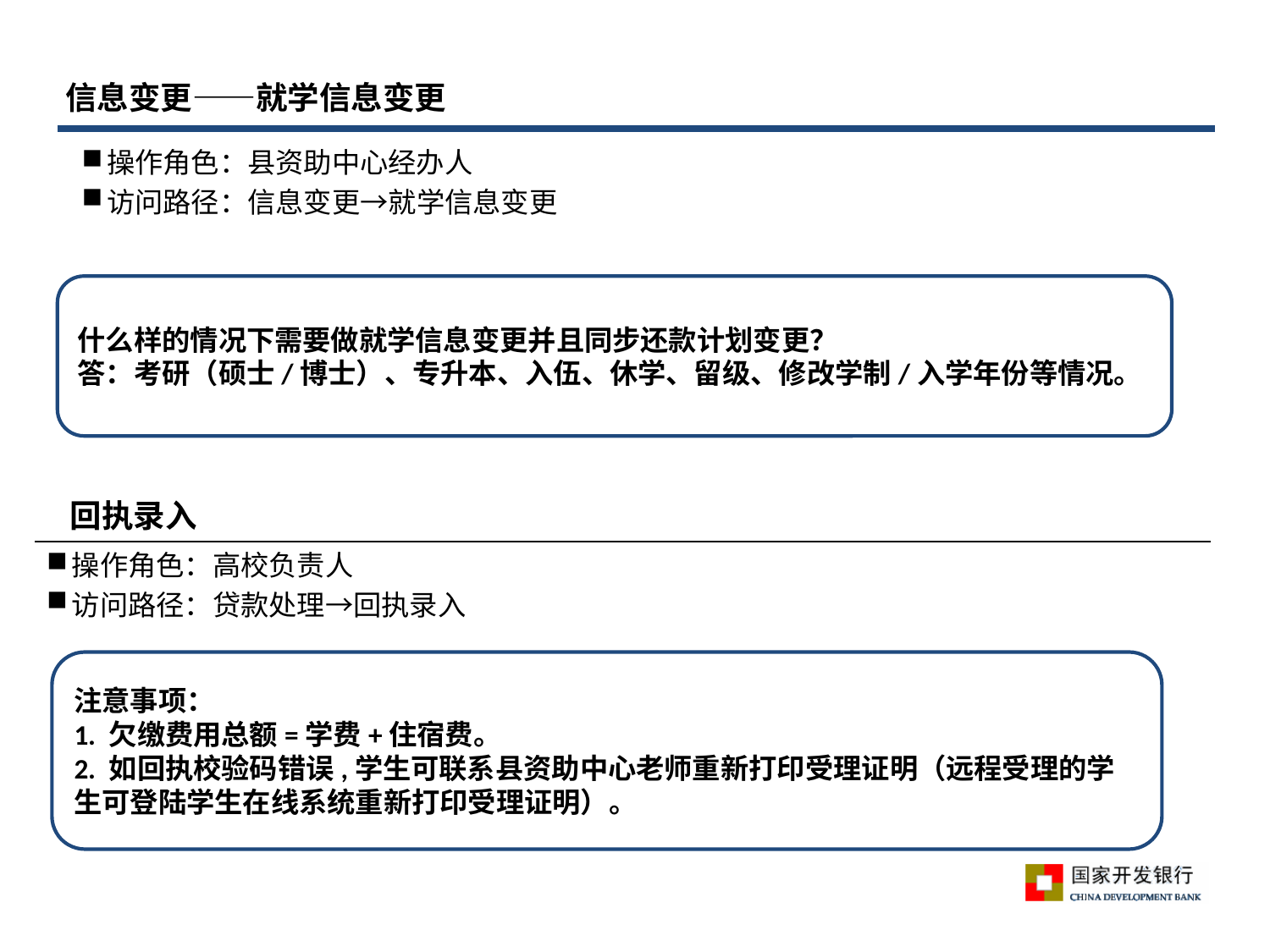

# 信息变更——就学信息变更
操作角色：县资助中心经办人
访问路径：信息变更→就学信息变更
什么样的情况下需要做就学信息变更并且同步还款计划变更？
答：考研（硕士/博士）、专升本、入伍、休学、留级、修改学制/入学年份等情况。
回执录入
操作角色：高校负责人
访问路径：贷款处理→回执录入
注意事项：
1. 欠缴费用总额=学费+住宿费。
2. 如回执校验码错误,学生可联系县资助中心老师重新打印受理证明（远程受理的学生可登陆学生在线系统重新打印受理证明）。
15